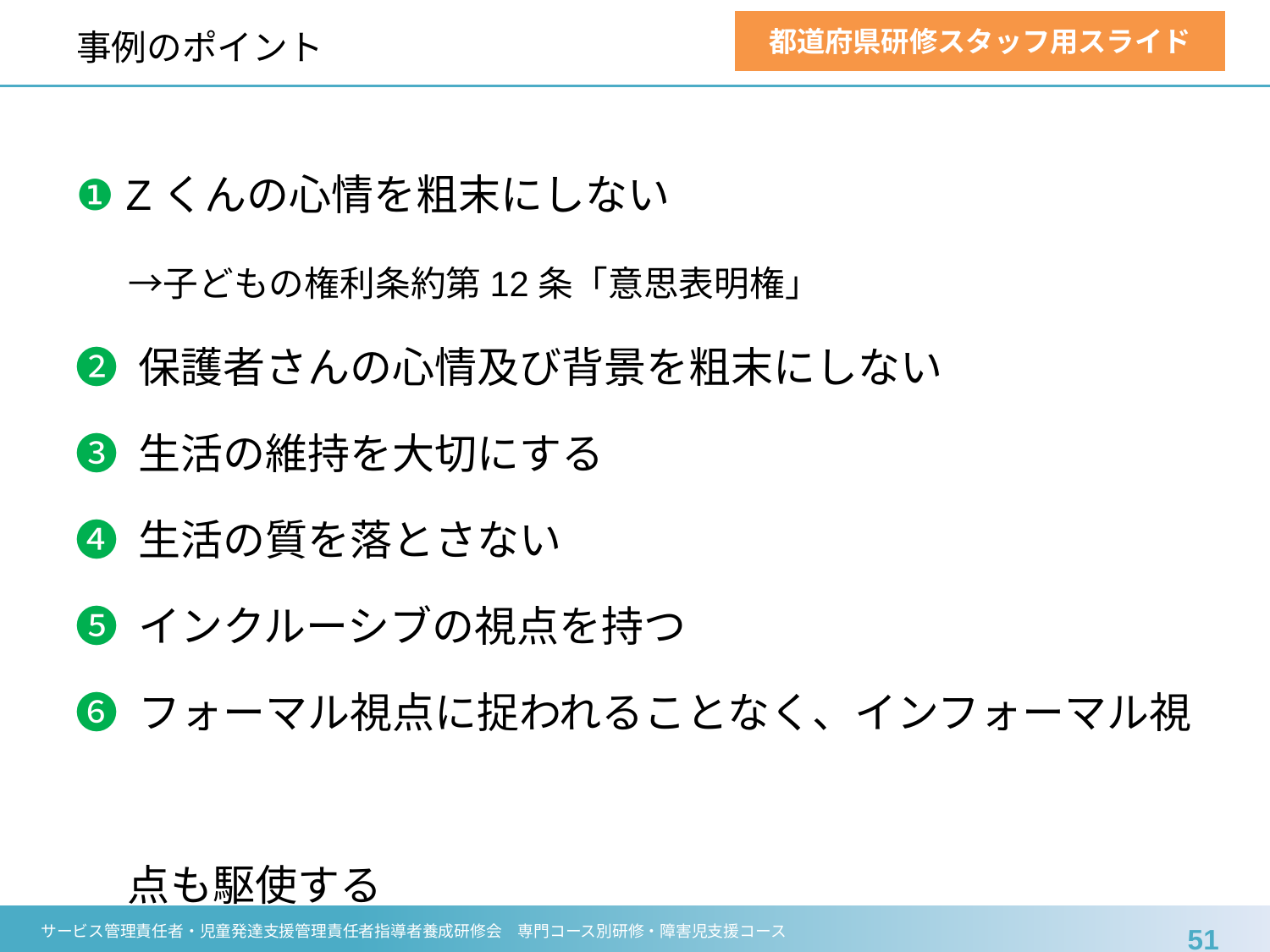

# 事例のポイント
都道府県研修スタッフ用スライド
❶ Zくんの心情を粗末にしない
　 →子どもの権利条約第12条「意思表明権」
❷ 保護者さんの心情及び背景を粗末にしない
❸ 生活の維持を大切にする
❹ 生活の質を落とさない
❺ インクルーシブの視点を持つ
❻ フォーマル視点に捉われることなく、インフォーマル視
　 点も駆使する